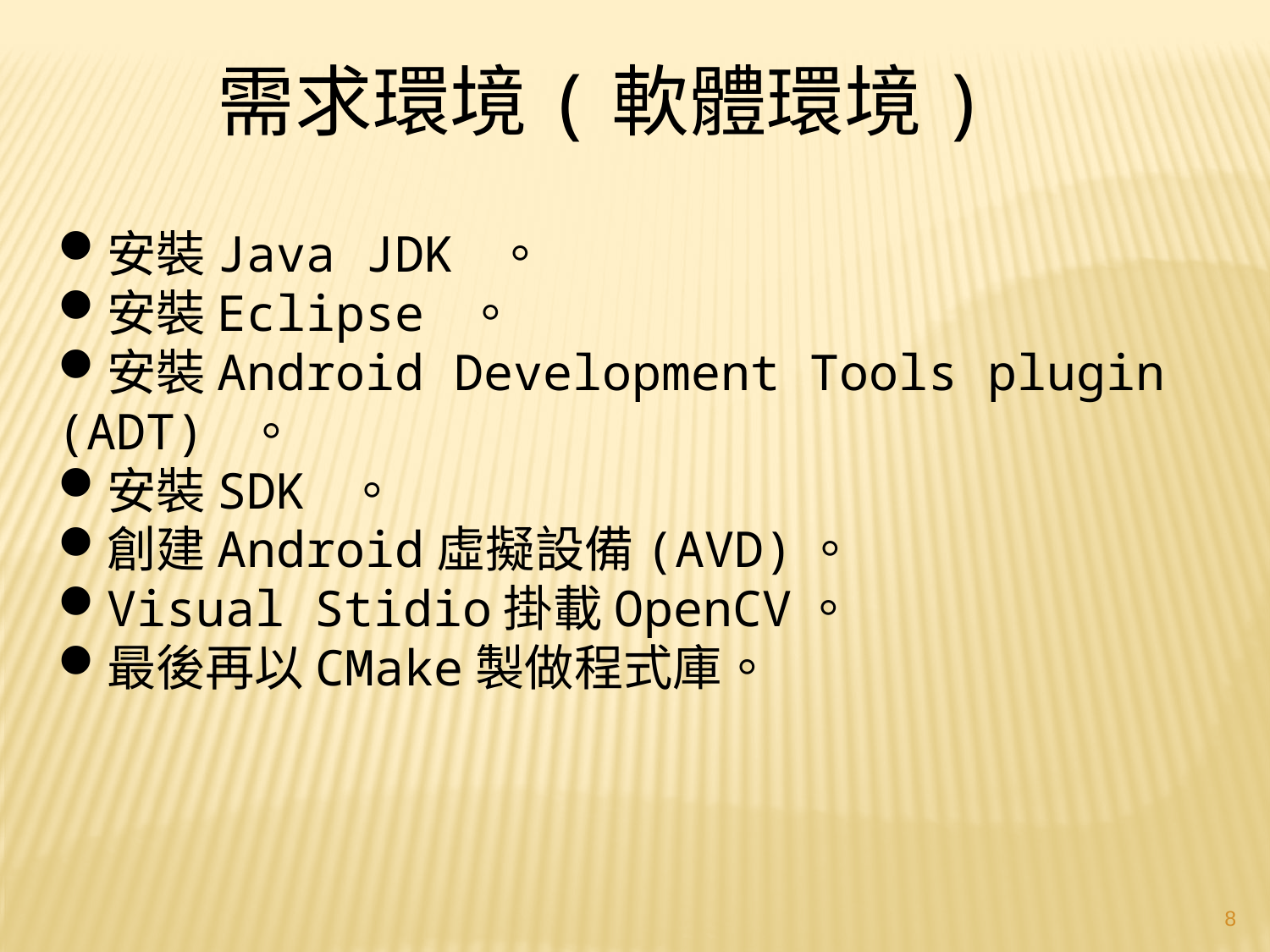

需求環境(軟體環境)

安裝Java JDK 。
安裝Eclipse 。
安裝Android Development Tools plugin (ADT) 。
安裝SDK 。
創建Android虛擬設備(AVD)。
Visual Stidio掛載OpenCV。
最後再以CMake製做程式庫。
8